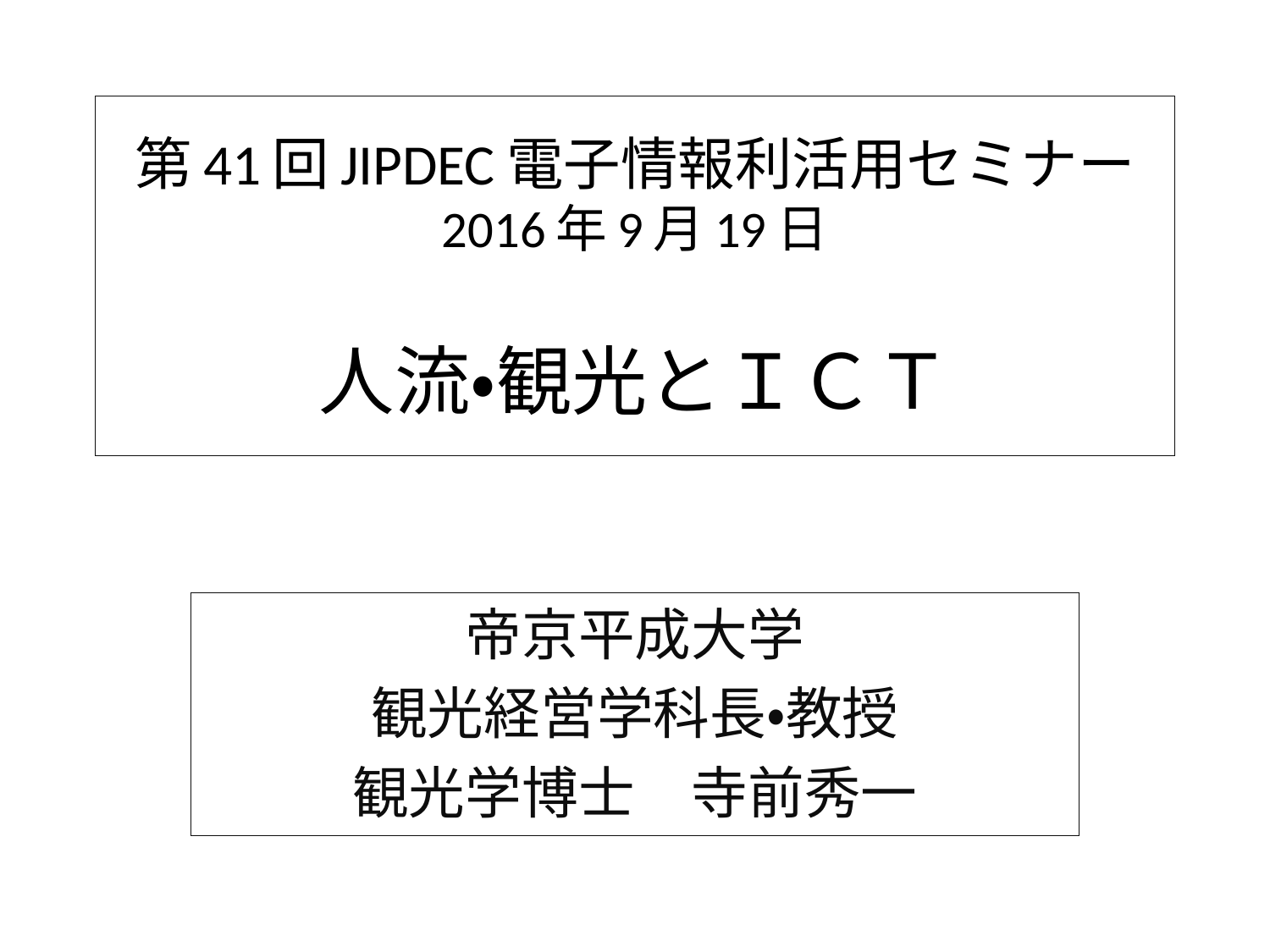

# 第41回JIPDEC電子情報利活用セミナー 2016年9月19日 人流・観光とＩＣＴ
帝京平成大学
観光経営学科長・教授
観光学博士　寺前秀一